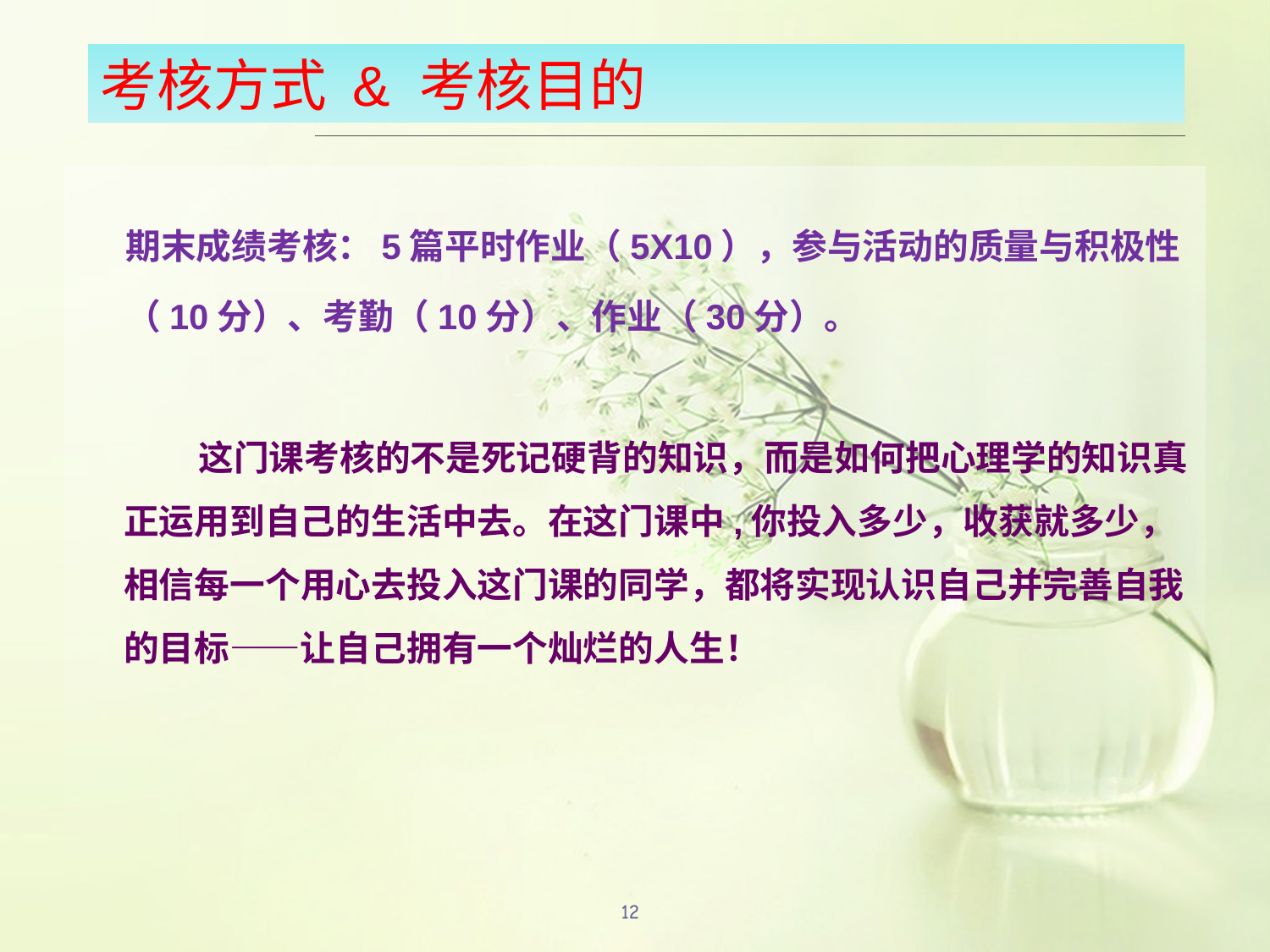

# 考核方式 & 考核目的
期末成绩考核：5篇平时作业（5X10），参与活动的质量与积极性
（10分）、考勤（10分）、作业（30分）。

        这门课考核的不是死记硬背的知识，而是如何把心理学的知识真正运用到自己的生活中去。在这门课中,你投入多少，收获就多少，相信每一个用心去投入这门课的同学，都将实现认识自己并完善自我的目标——让自己拥有一个灿烂的人生！

12